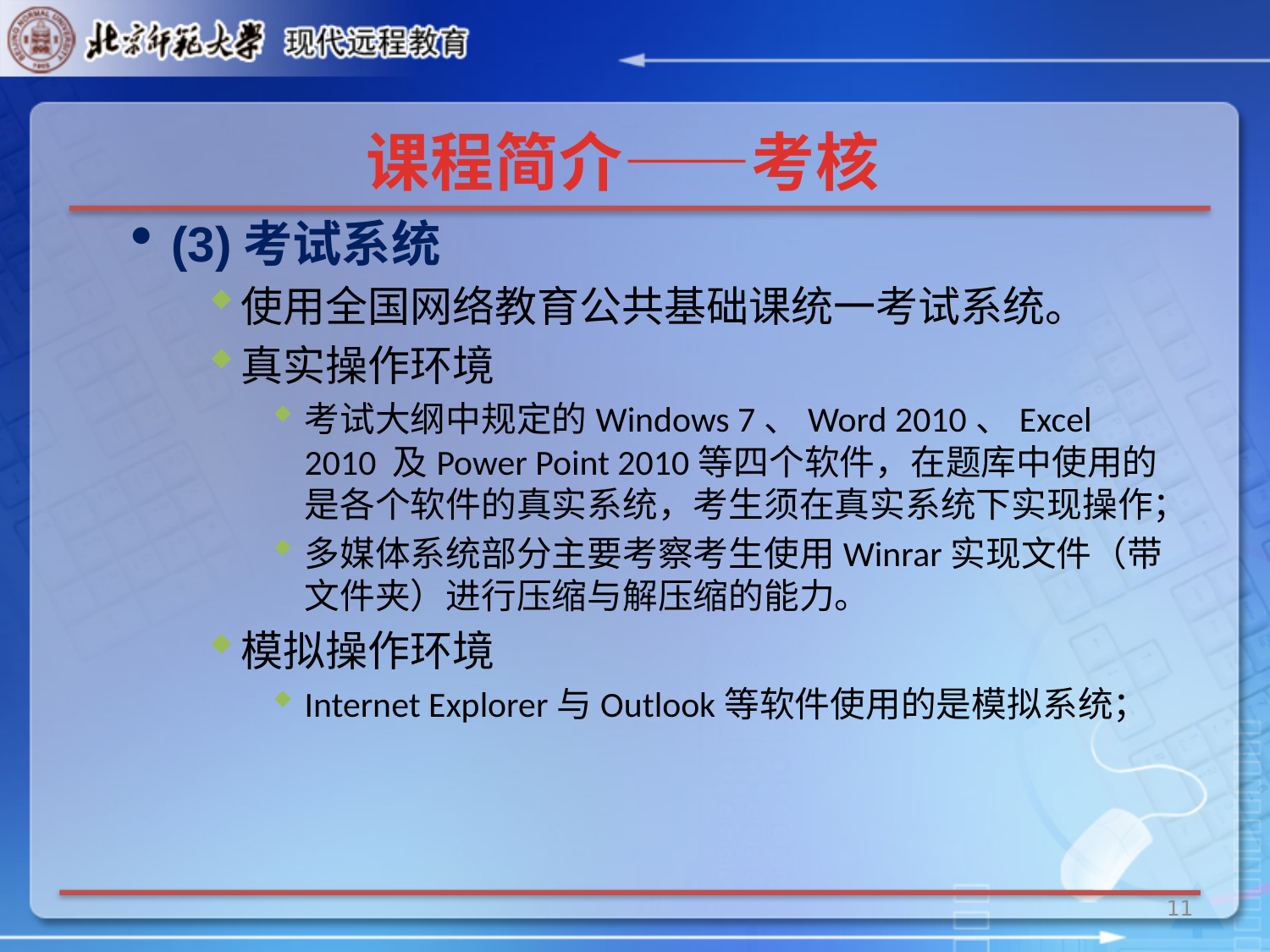

# 课程简介——考核
(3)考试系统
使用全国网络教育公共基础课统一考试系统。
真实操作环境
考试大纲中规定的Windows 7、Word 2010、Excel 2010 及Power Point 2010等四个软件，在题库中使用的是各个软件的真实系统，考生须在真实系统下实现操作；
多媒体系统部分主要考察考生使用Winrar实现文件（带文件夹）进行压缩与解压缩的能力。
模拟操作环境
Internet Explorer与Outlook等软件使用的是模拟系统；

11